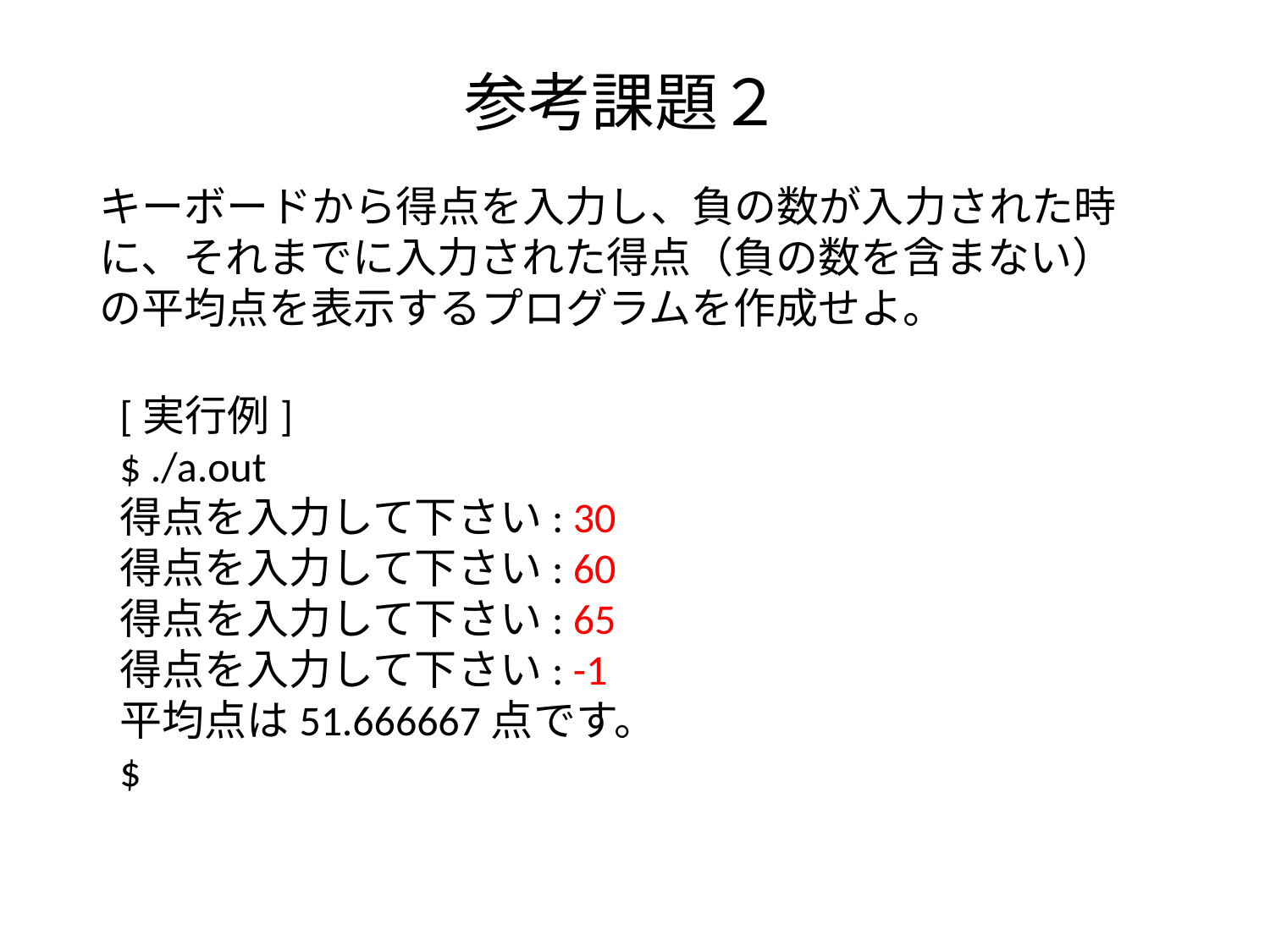

# 参考課題２
キーボードから得点を入力し、負の数が入力された時に、それまでに入力された得点（負の数を含まない）の平均点を表示するプログラムを作成せよ。
[実行例]
$ ./a.out
得点を入力して下さい: 30
得点を入力して下さい: 60
得点を入力して下さい: 65
得点を入力して下さい: -1
平均点は51.666667点です。
$